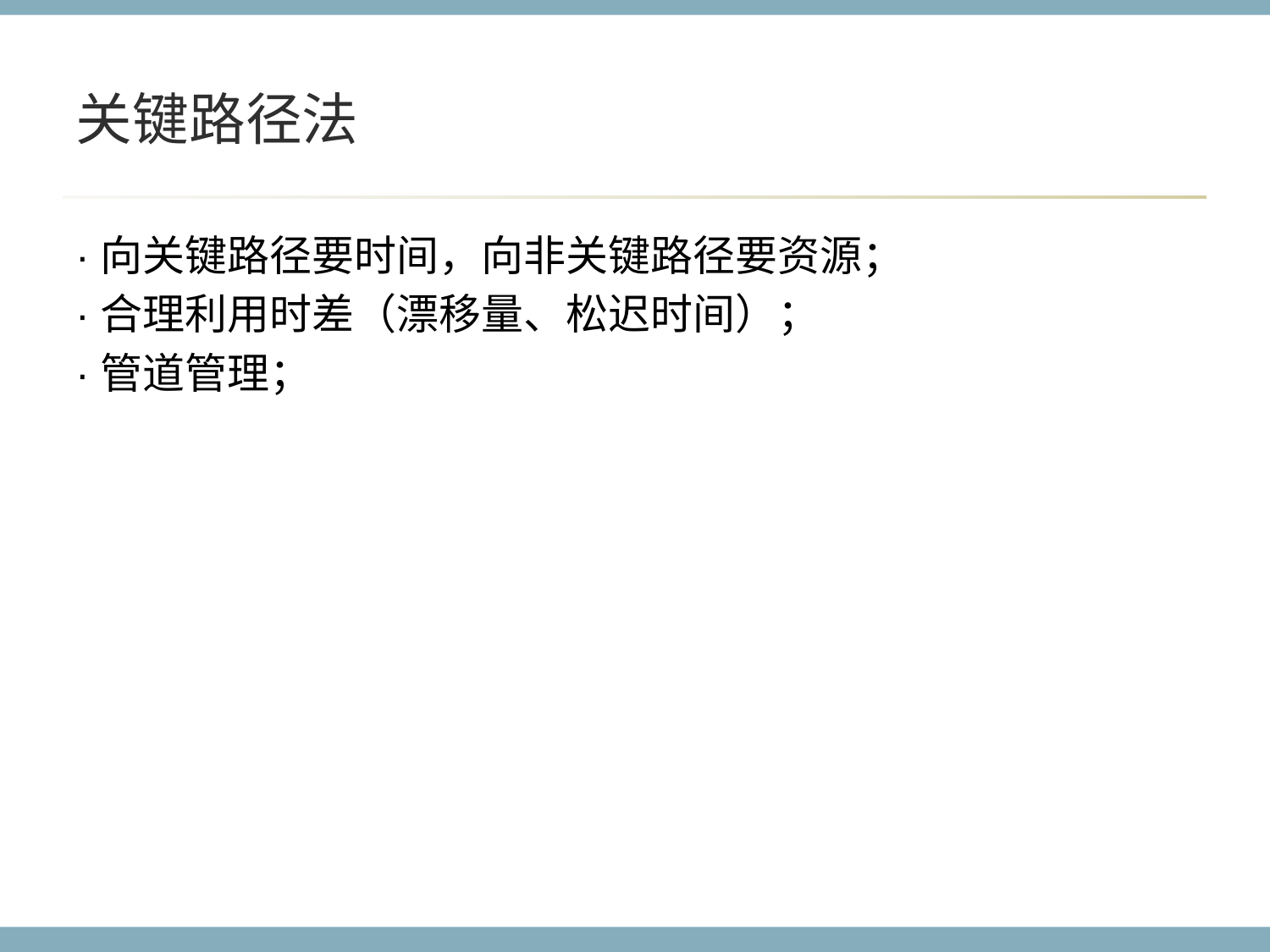

# 关键路径法
·向关键路径要时间，向非关键路径要资源；
·合理利用时差（漂移量、松迟时间）；
·管道管理；